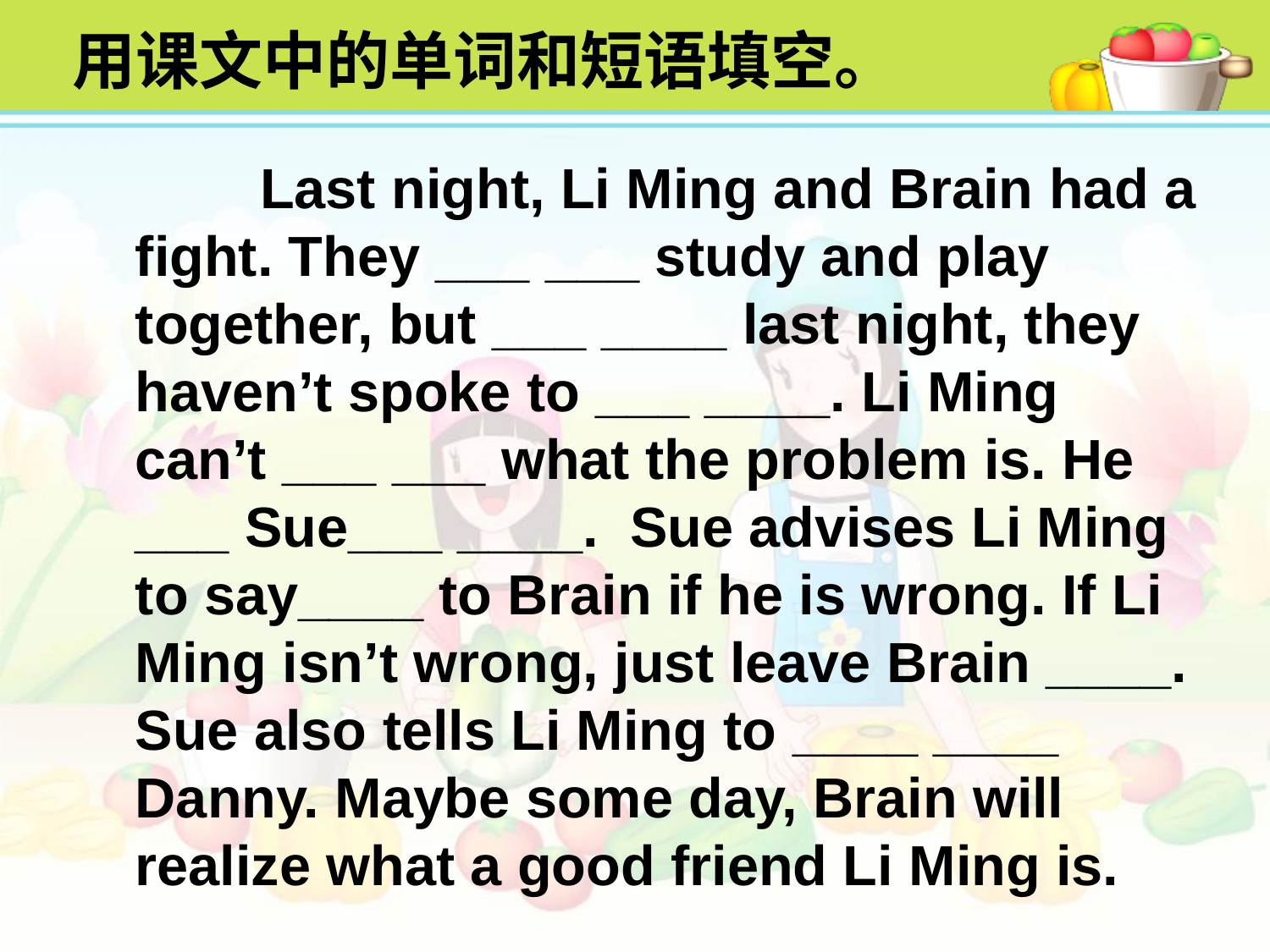

# 用课文中的单词和短语填空。
           Last night, Li Ming and Brain had a fight. They ___ ___ study and play together, but ___ ____ last night, they haven’t spoke to ___ ____. Li Ming can’t ___ ___ what the problem is. He ___ Sue___ ____.  Sue advises Li Ming to say____ to Brain if he is wrong. If Li Ming isn’t wrong, just leave Brain ____. Sue also tells Li Ming to ____ ____ Danny. Maybe some day, Brain will realize what a good friend Li Ming is.